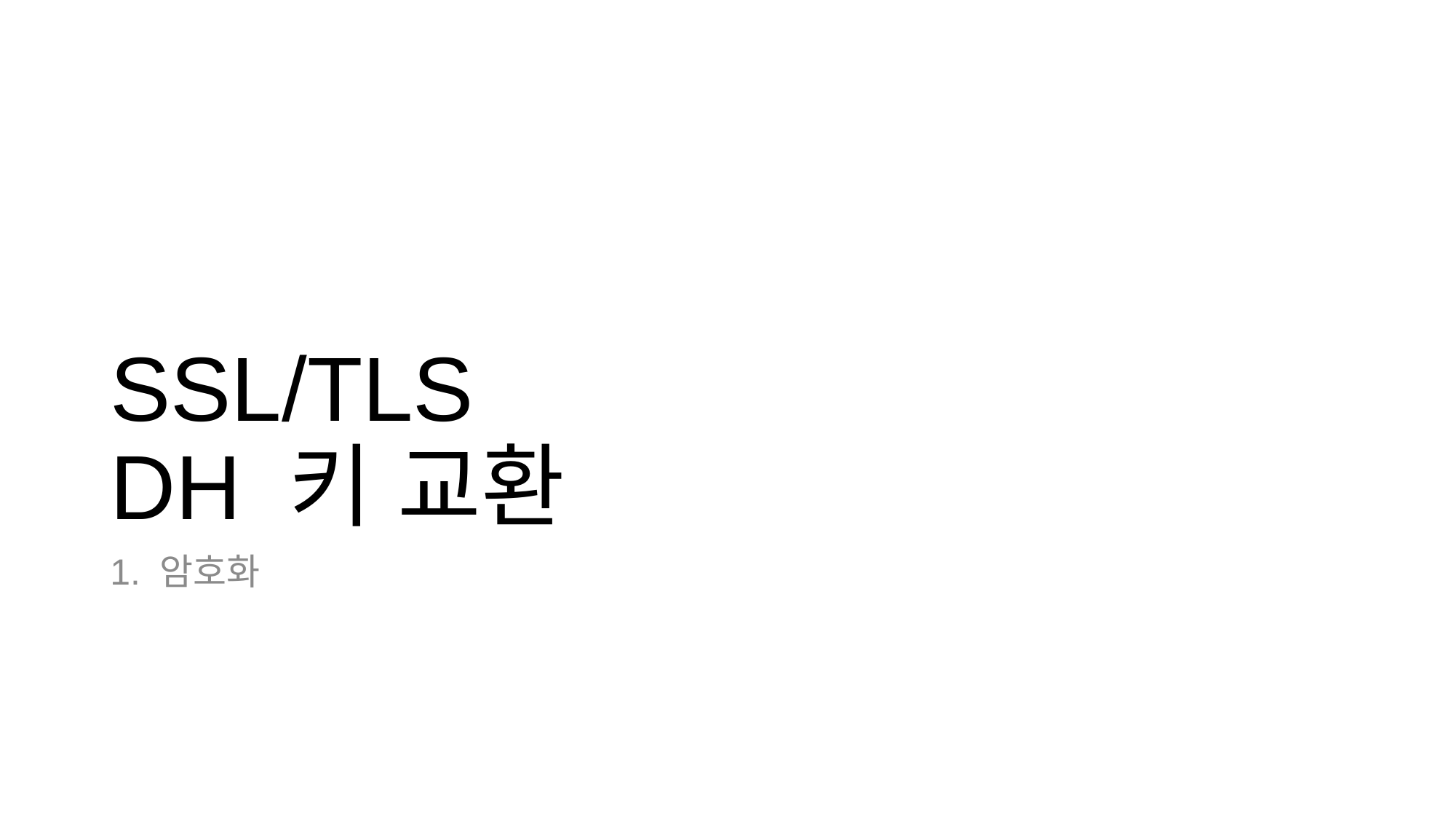

# SSL/TLS DH 키 교환
1. 암호화